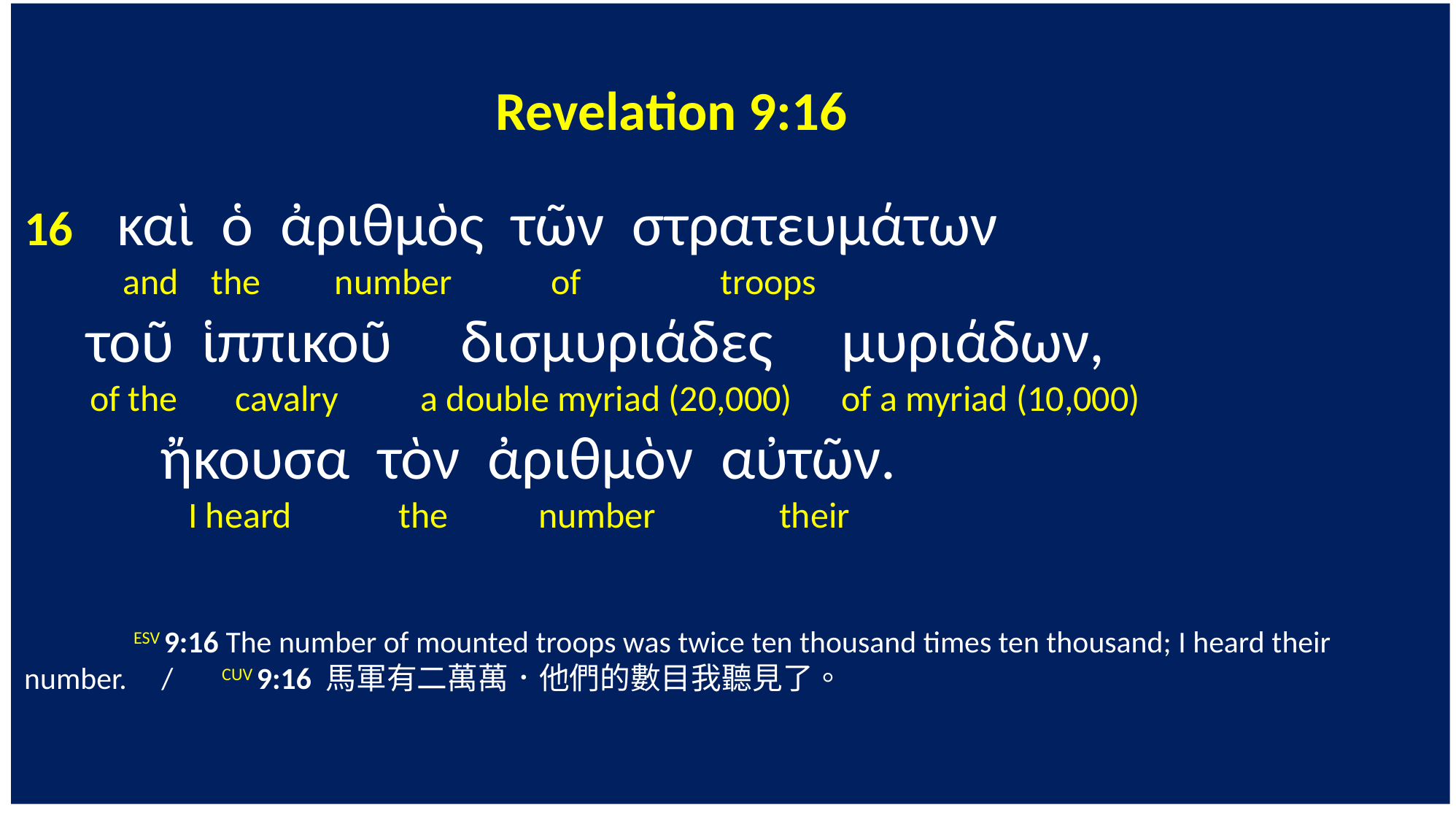

Revelation 9:16

16    καὶ  ὁ  ἀριθμὸς  τῶν  στρατευμάτων
            and    the         number            of                 troops
     τοῦ  ἱππικοῦ     δισμυριάδες     μυριάδων,
        of the       cavalry          a double myriad (20,000)      of a myriad (10,000)
           ἤκουσα  τὸν  ἀριθμὸν  αὐτῶν.
                    I heard             the           number               their

	ESV 9:16 The number of mounted troops was twice ten thousand times ten thousand; I heard their number.     /       CUV 9:16 馬軍有二萬萬．他們的數目我聽見了。